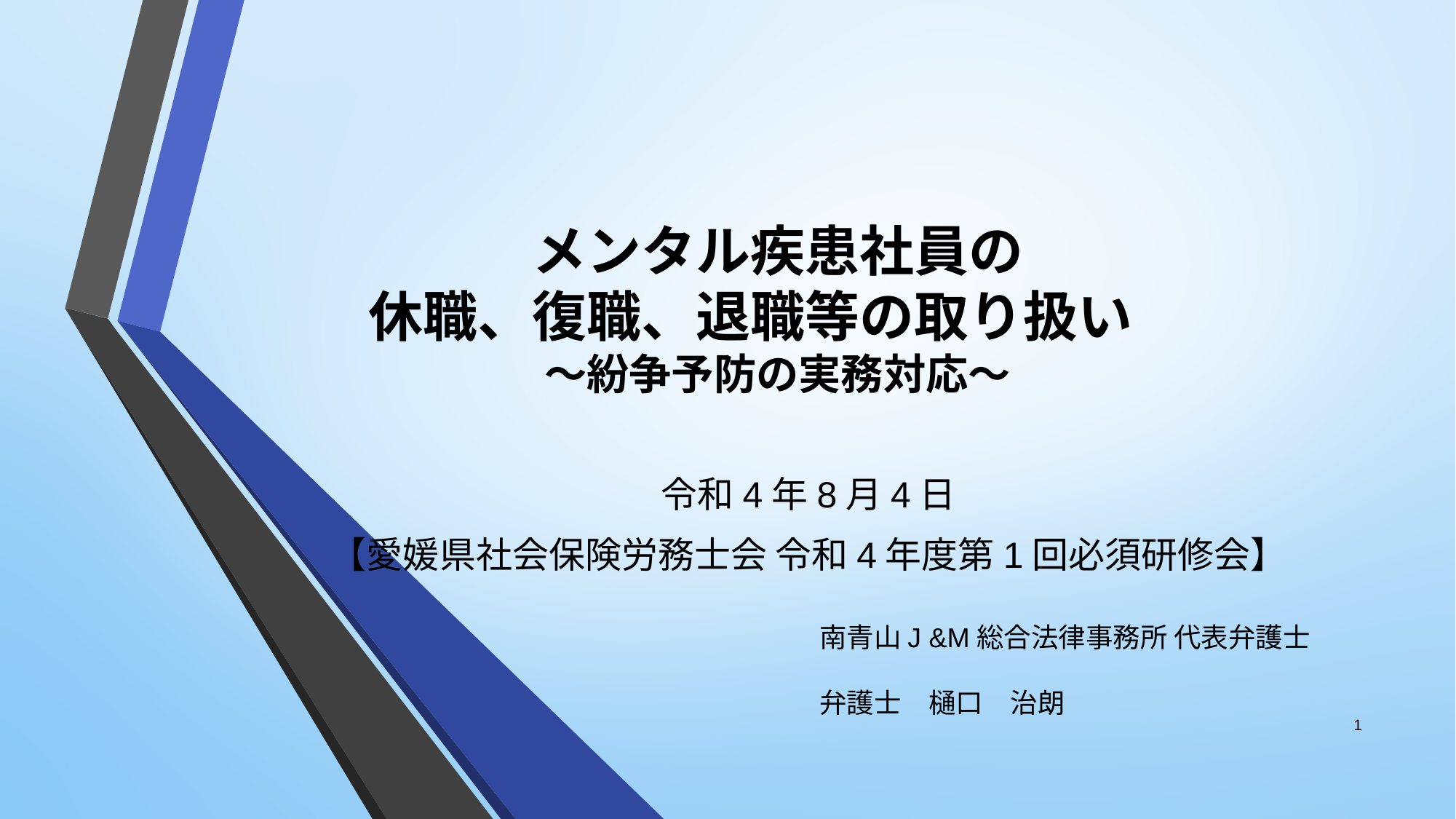

# メンタル疾患社員の 休職、復職、退職等の取り扱い　 ～紛争予防の実務対応～
令和4年8月4日
【愛媛県社会保険労務士会 令和4年度第1回必須研修会】
南青山J &M総合法律事務所 代表弁護士

弁護士　樋口　治朗
1